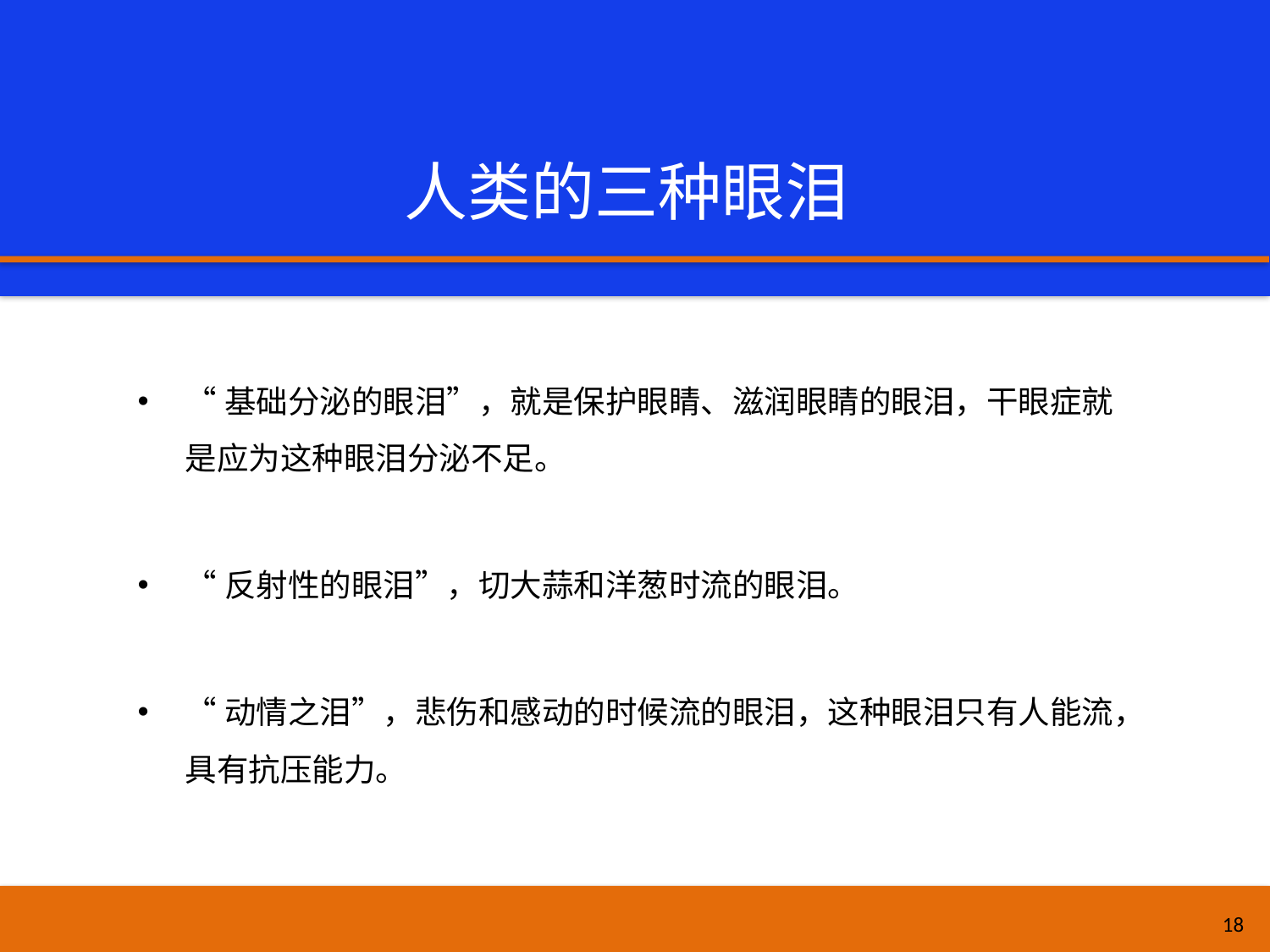

# 人类的三种眼泪
“基础分泌的眼泪”，就是保护眼睛、滋润眼睛的眼泪，干眼症就是应为这种眼泪分泌不足。

“反射性的眼泪”，切大蒜和洋葱时流的眼泪。

“动情之泪”，悲伤和感动的时候流的眼泪，这种眼泪只有人能流，具有抗压能力。